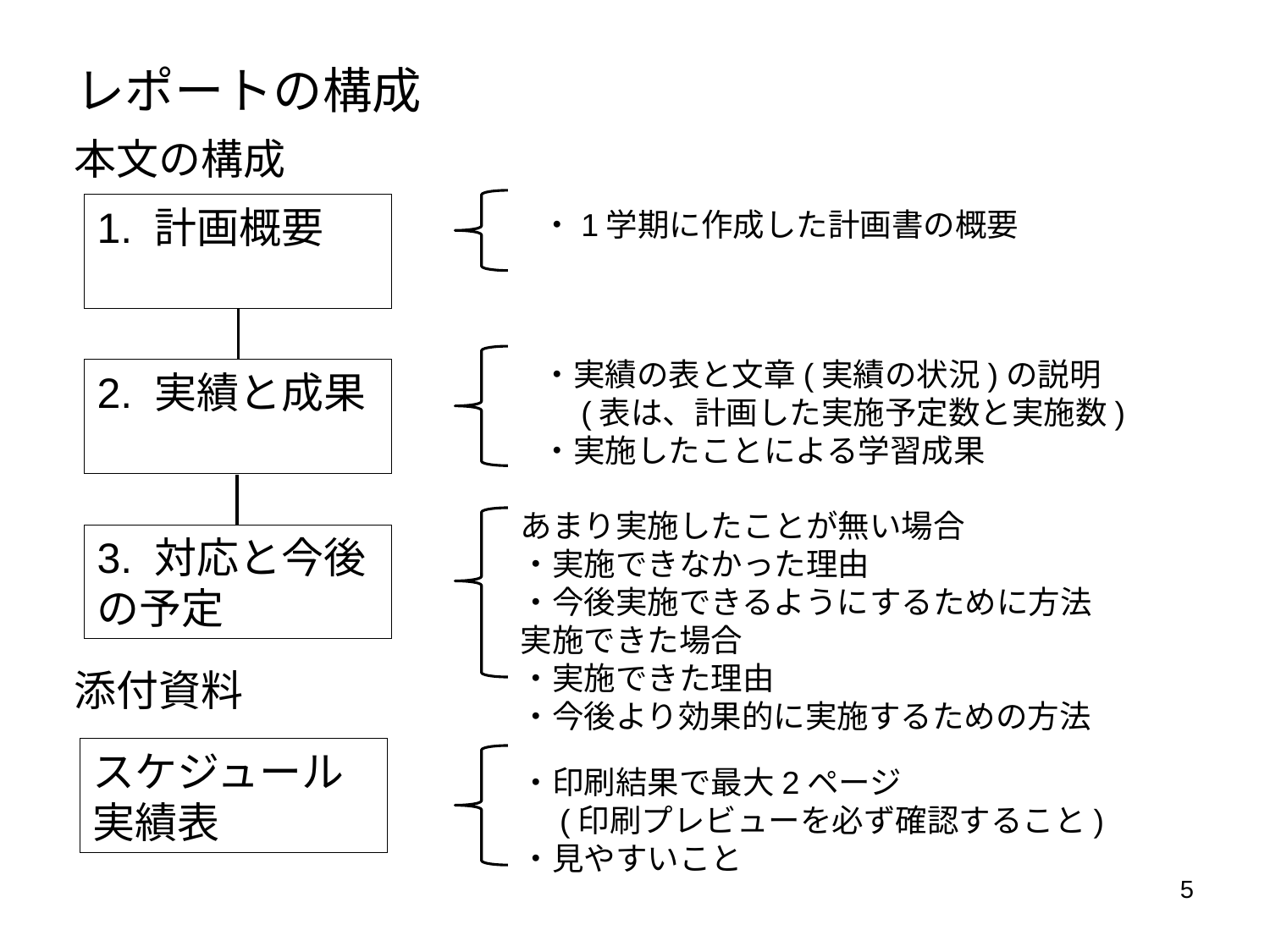

レポートの構成
本文の構成

1. 計画概要
・1学期に作成した計画書の概要

・実績の表と文章(実績の状況)の説明
　(表は、計画した実施予定数と実施数)
・実施したことによる学習成果
2. 実績と成果
あまり実施したことが無い場合
・実施できなかった理由
・今後実施できるようにするために方法
実施できた場合
・実施できた理由
・今後より効果的に実施するための方法

3. 対応と今後の予定
添付資料
スケジュール実績表

・印刷結果で最大2ページ
　(印刷プレビューを必ず確認すること)
・見やすいこと
5